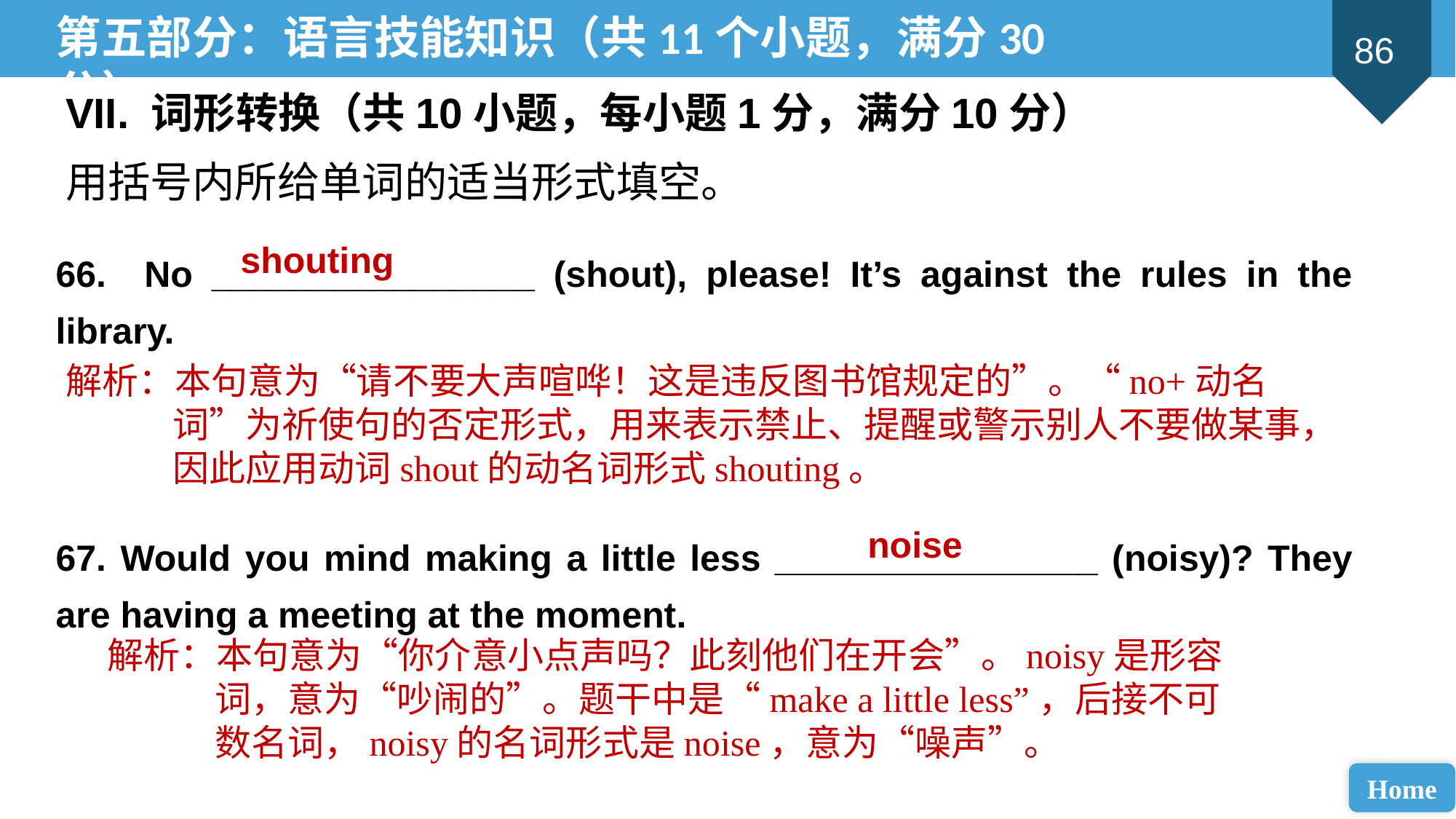

第五部分：语言技能知识（共11个小题，满分30分）
VII. 词形转换（共10小题，每小题1分，满分10分）
用括号内所给单词的适当形式填空。
shouting
66.  No ________________ (shout), please! It’s against the rules in the library.

67. Would you mind making a little less ________________ (noisy)? They are having a meeting at the moment.
解析：本句意为“请不要大声喧哗！这是违反图书馆规定的”。“no+动名词”为祈使句的否定形式，用来表示禁止、提醒或警示别人不要做某事，因此应用动词shout的动名词形式shouting。
noise
解析：本句意为“你介意小点声吗？此刻他们在开会”。noisy是形容词，意为“吵闹的”。题干中是“make a little less”，后接不可数名词，noisy的名词形式是noise，意为“噪声”。